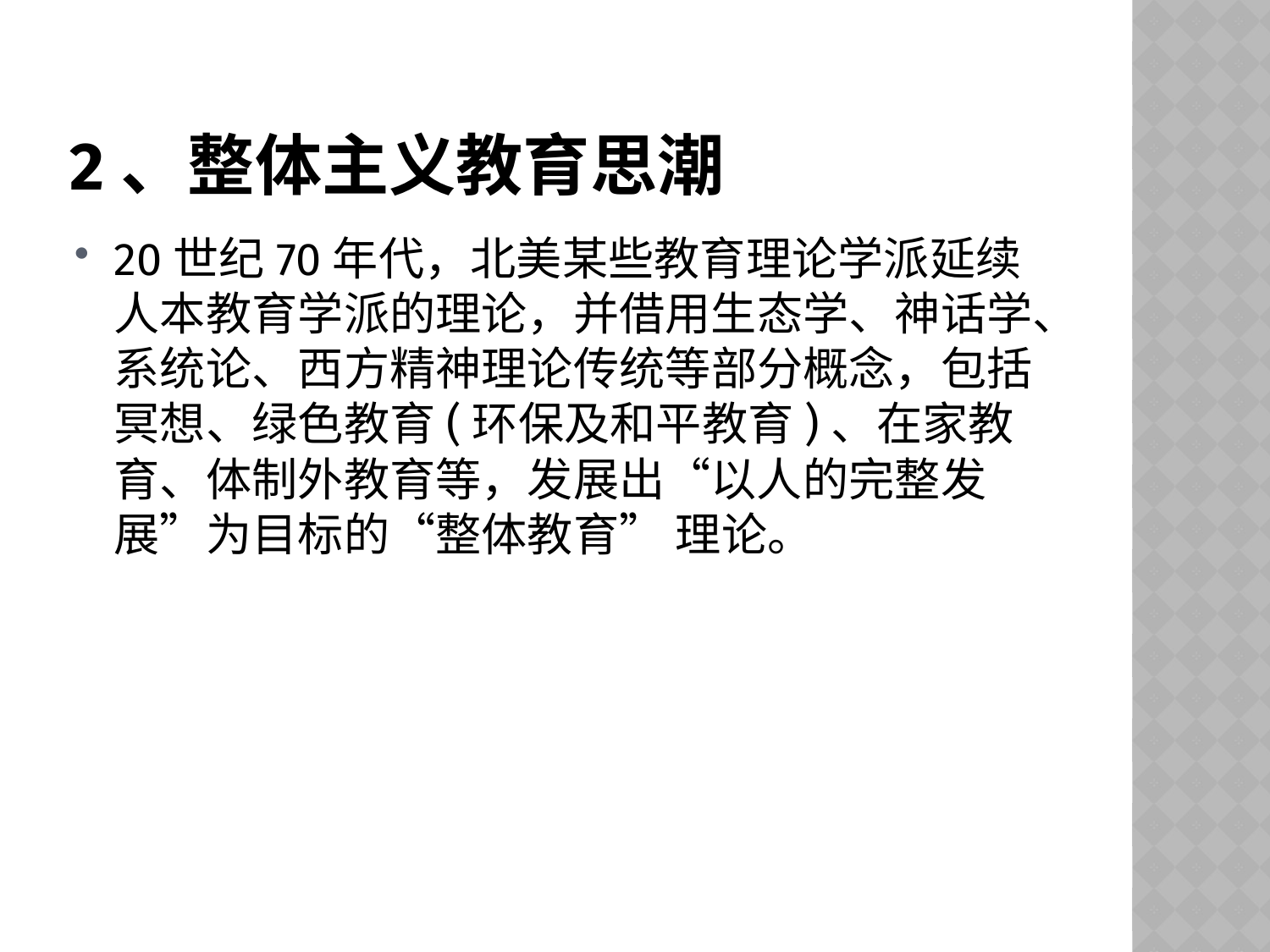

# 2、整体主义教育思潮
20世纪70年代，北美某些教育理论学派延续人本教育学派的理论，并借用生态学、神话学、系统论、西方精神理论传统等部分概念，包括冥想、绿色教育(环保及和平教育)、在家教育、体制外教育等，发展出“以人的完整发展”为目标的“整体教育” 理论。